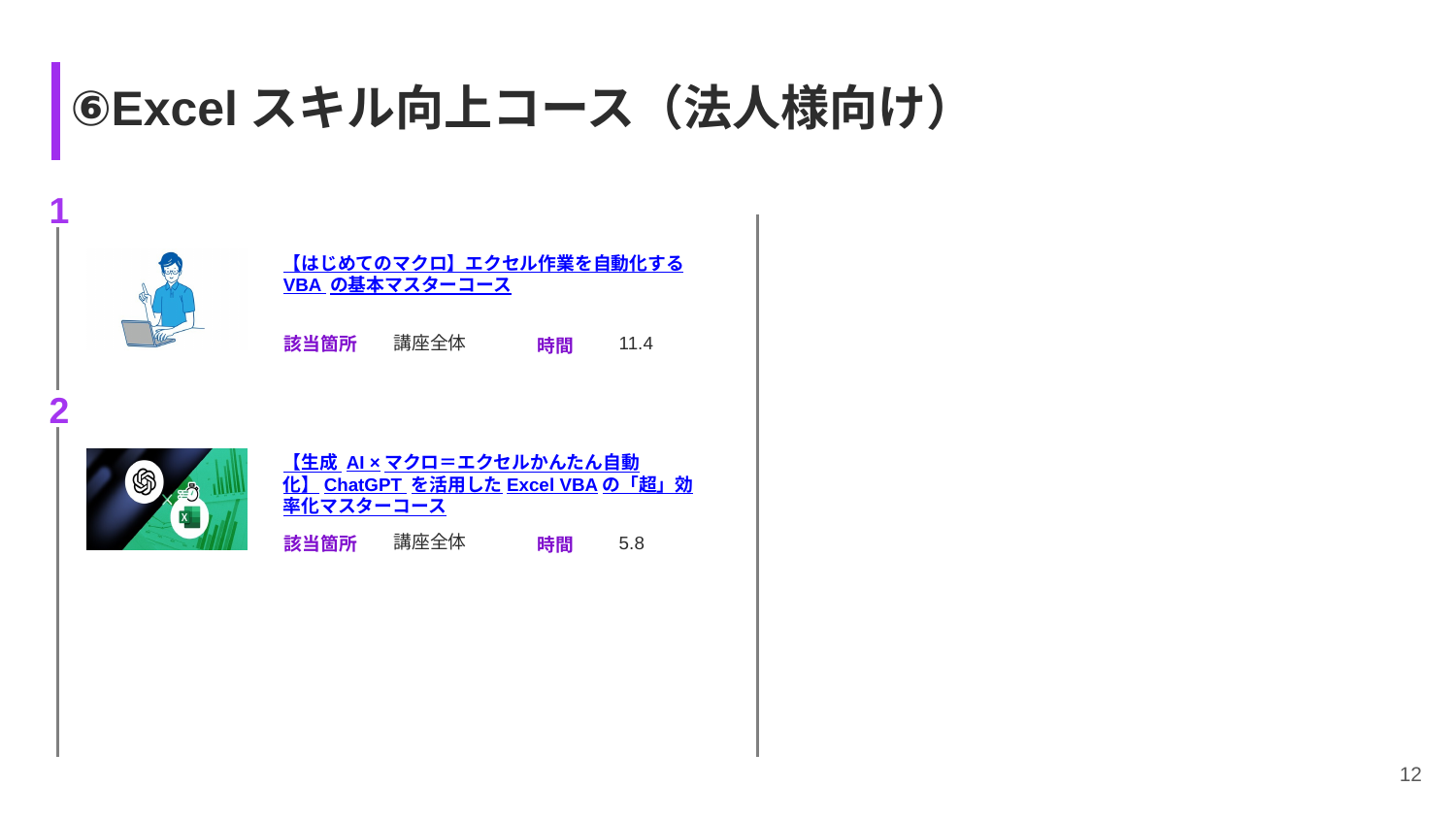

# ⑥Excelスキル向上コース（法人様向け）
1

【はじめてのマクロ】エクセル作業を自動化する VBA の基本マスターコース

講座全体
11.4
2

【生成 AI ×マクロ＝エクセルかんたん自動化】ChatGPT を活用したExcel VBAの「超」効率化マスターコース

講座全体
5.8

12